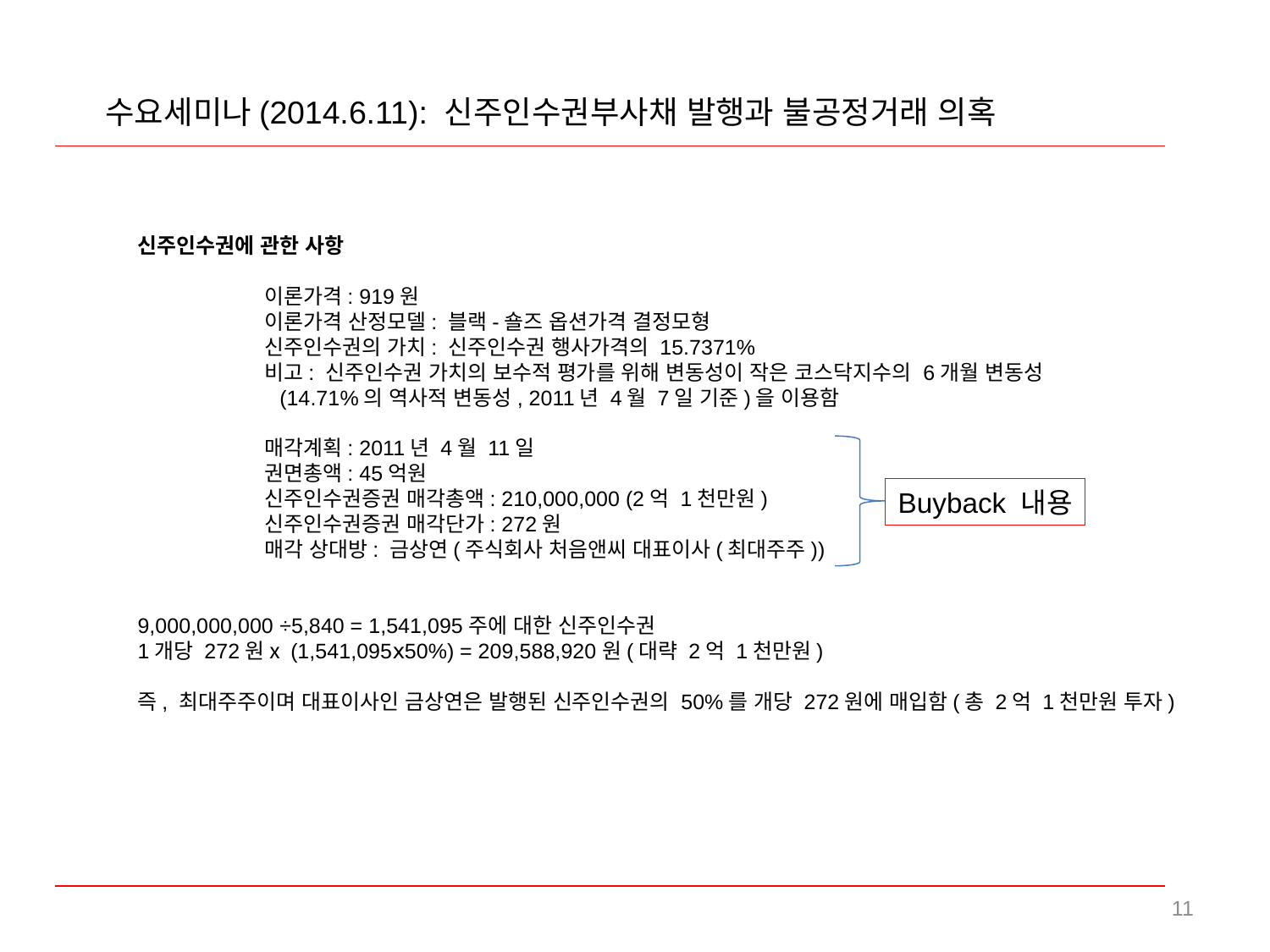

수요세미나(2014.6.11): 신주인수권부사채 발행과 불공정거래 의혹
신주인수권에 관한 사항

	이론가격: 919원
	이론가격 산정모델: 블랙-숄즈 옵션가격 결정모형
	신주인수권의 가치: 신주인수권 행사가격의 15.7371%
	비고: 신주인수권 가치의 보수적 평가를 위해 변동성이 작은 코스닥지수의 6개월 변동성
                        (14.71%의 역사적 변동성, 2011년 4월 7일 기준)을 이용함

	매각계획: 2011년 4월 11일
	권면총액: 45억원
	신주인수권증권 매각총액: 210,000,000 (2억 1천만원)
 	신주인수권증권 매각단가: 272원
	매각 상대방: 금상연(주식회사 처음앤씨 대표이사(최대주주))

9,000,000,000 ÷5,840 = 1,541,095주에 대한 신주인수권
1개당 272원ⅹ(1,541,095ⅹ50%) = 209,588,920원(대략 2억 1천만원)

즉, 최대주주이며 대표이사인 금상연은 발행된 신주인수권의 50%를 개당 272원에 매입함(총 2억 1천만원 투자)

Buyback 내용
11